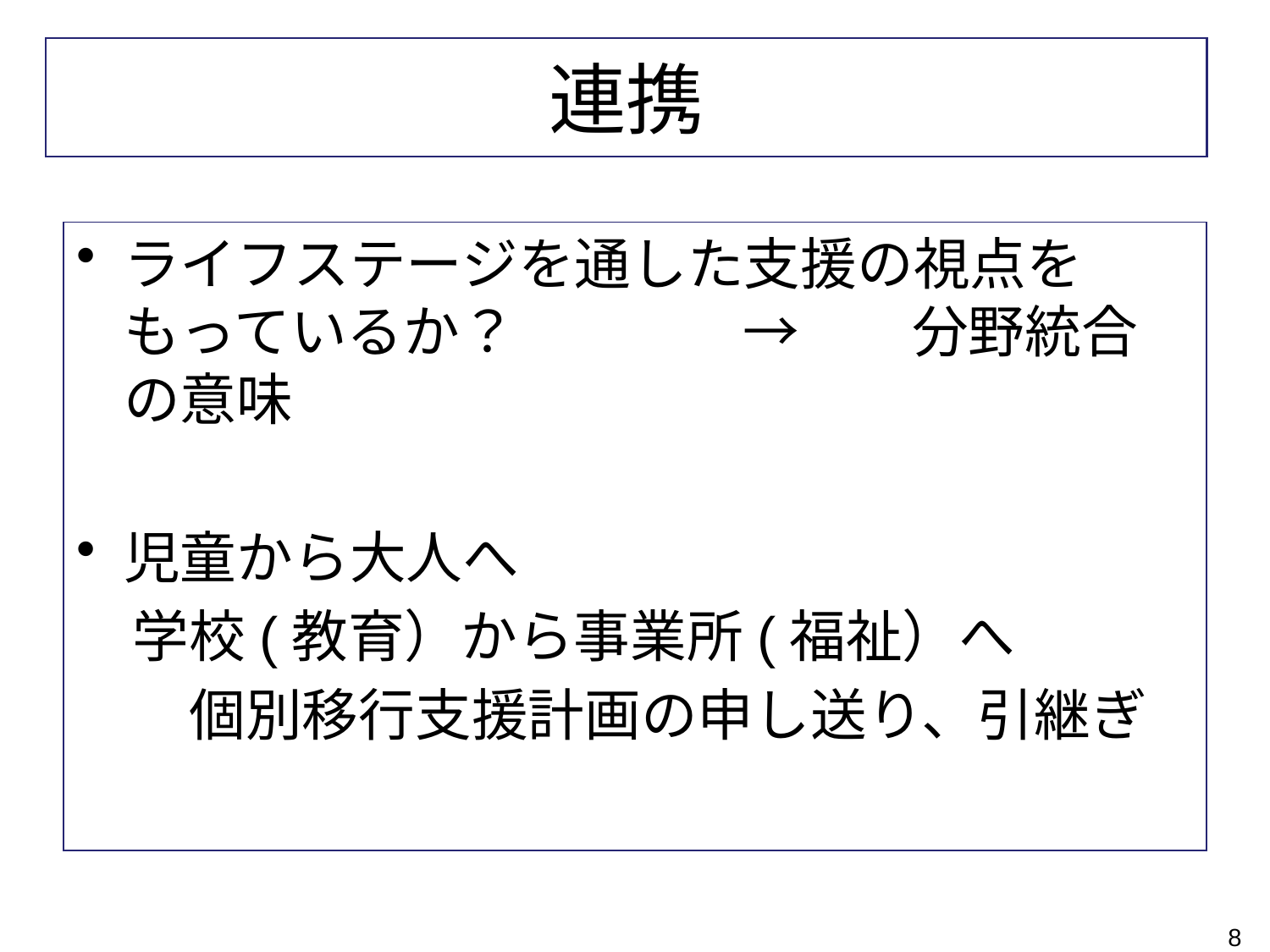

# 連携
ライフステージを通した支援の視点をもっているか？　　　　→　　分野統合の意味

児童から大人へ
　学校(教育）から事業所(福祉）へ
　　個別移行支援計画の申し送り、引継ぎ

8